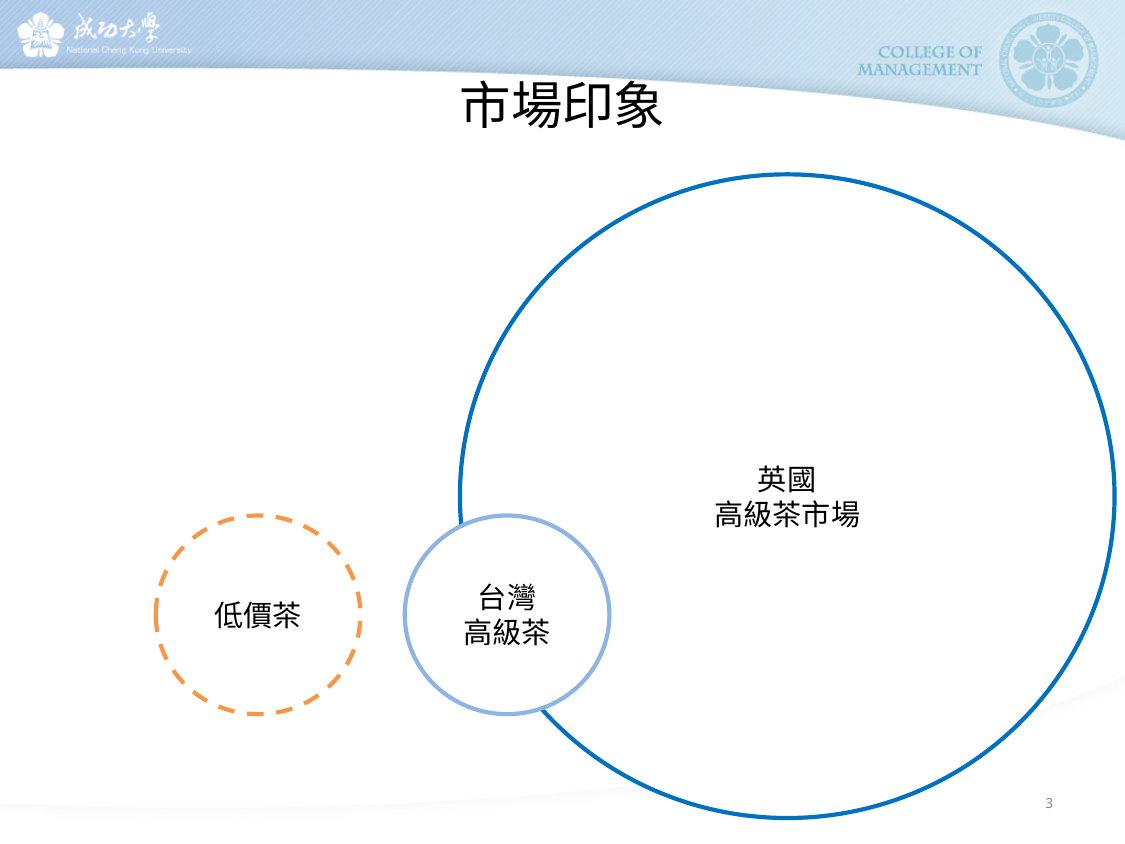

# 市場印象
英國
高級茶市場
低價茶
台灣
高級茶
3